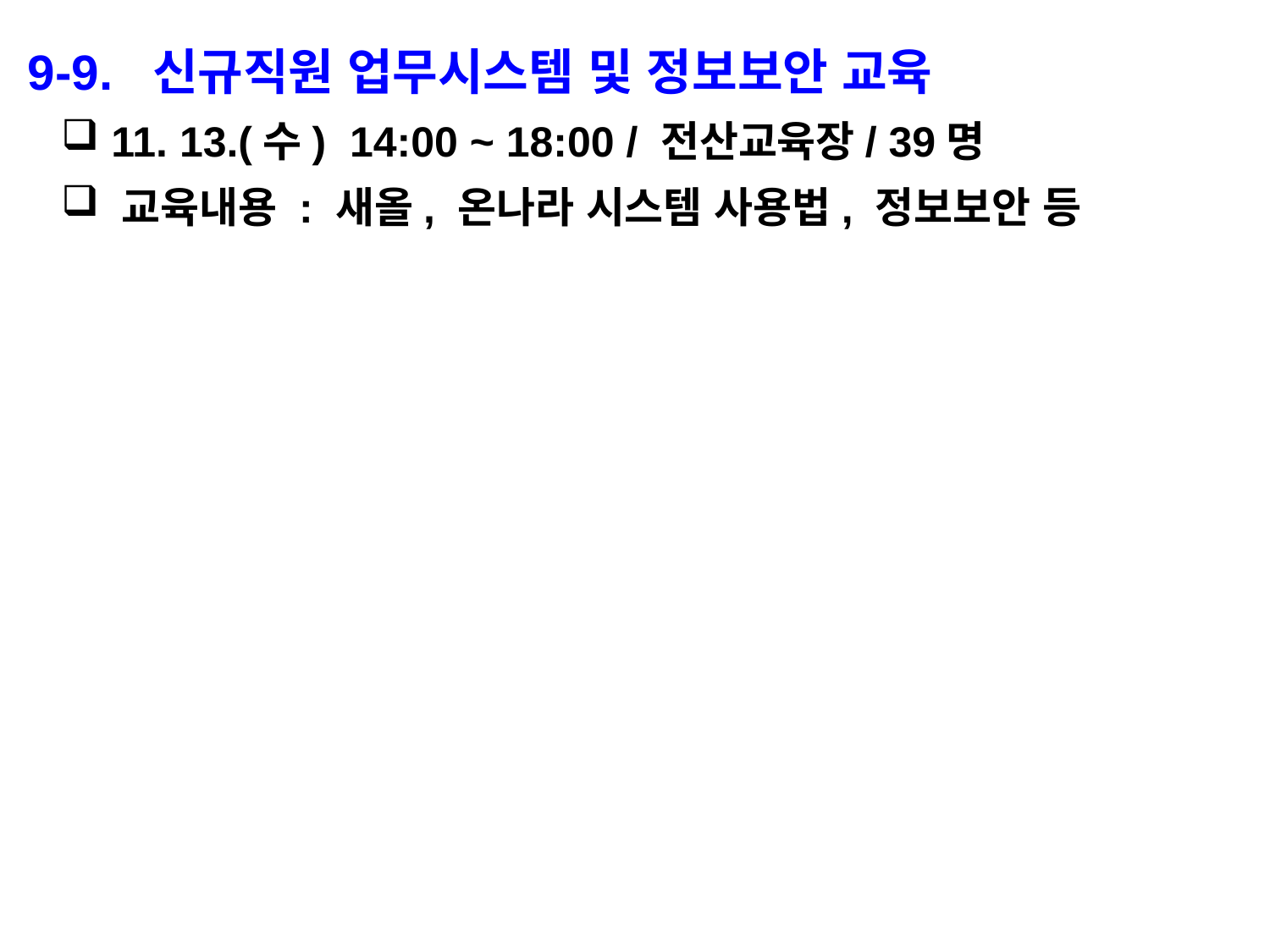

9-9.  신규직원 업무시스템 및 정보보안 교육
 11. 13.(수)  14:00 ~ 18:00 / 전산교육장/ 39명
 교육내용 : 새올, 온나라 시스템 사용법, 정보보안 등